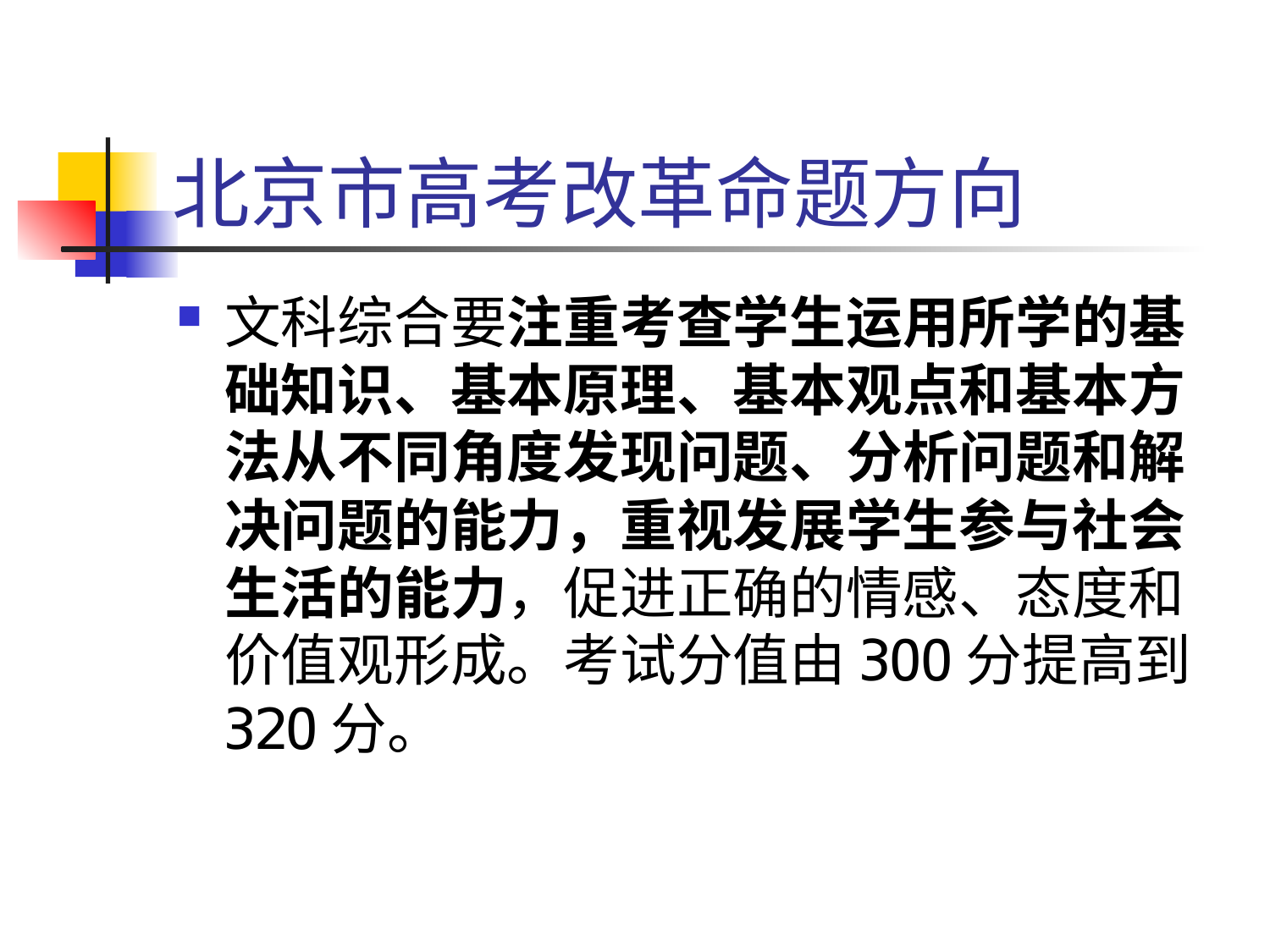

# 北京市高考改革命题方向
文科综合要注重考查学生运用所学的基础知识、基本原理、基本观点和基本方法从不同角度发现问题、分析问题和解决问题的能力，重视发展学生参与社会生活的能力，促进正确的情感、态度和价值观形成。考试分值由300分提高到320分。